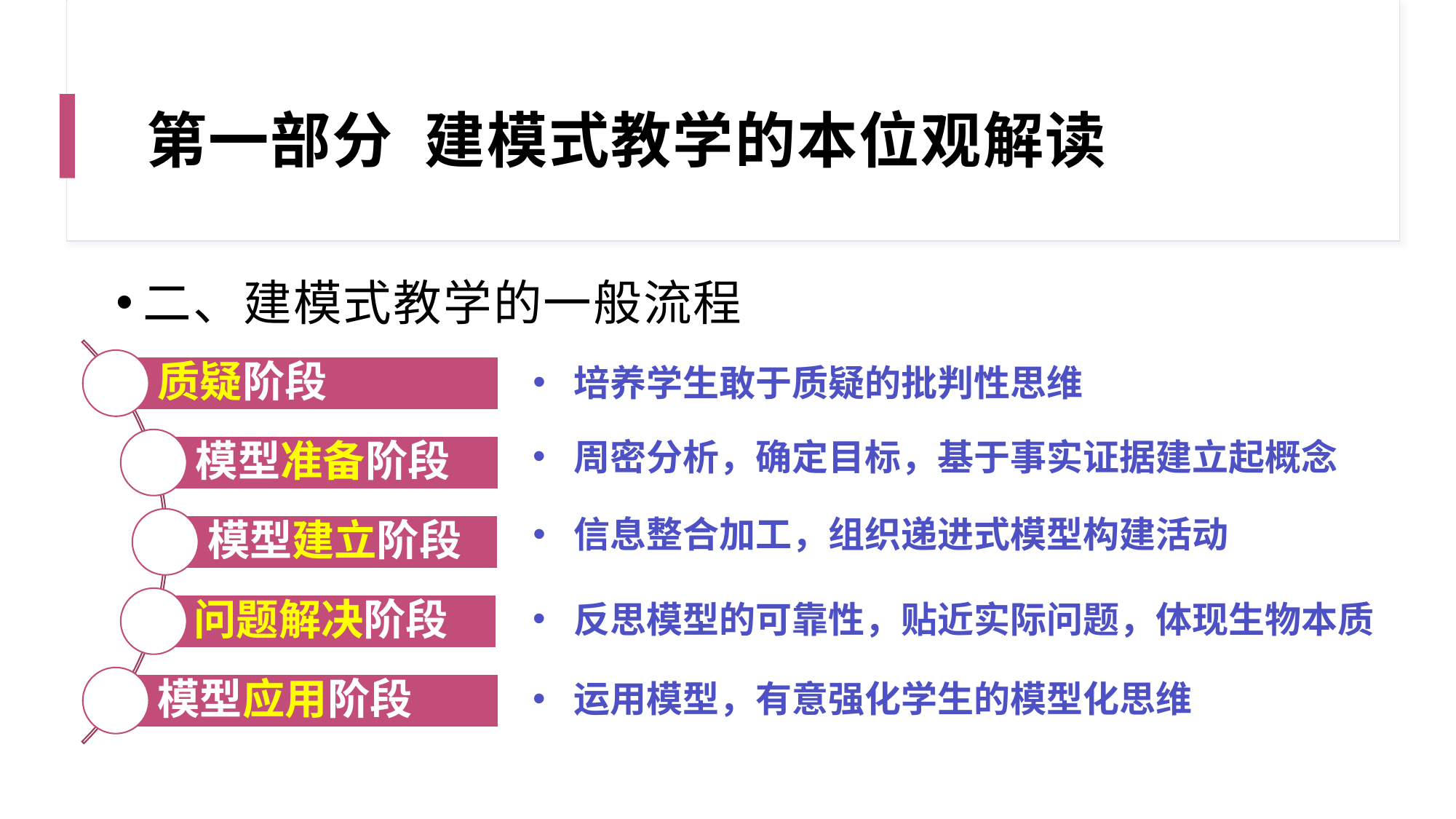

# 第一部分  建模式教学的本位观解读
二、建模式教学的一般流程

质疑阶段
模型准备阶段
模型建立阶段
问题解决阶段
模型应用阶段
培养学生敢于质疑的批判性思维
周密分析，确定目标，基于事实证据建立起概念
信息整合加工，组织递进式模型构建活动
反思模型的可靠性，贴近实际问题，体现生物本质
运用模型，有意强化学生的模型化思维